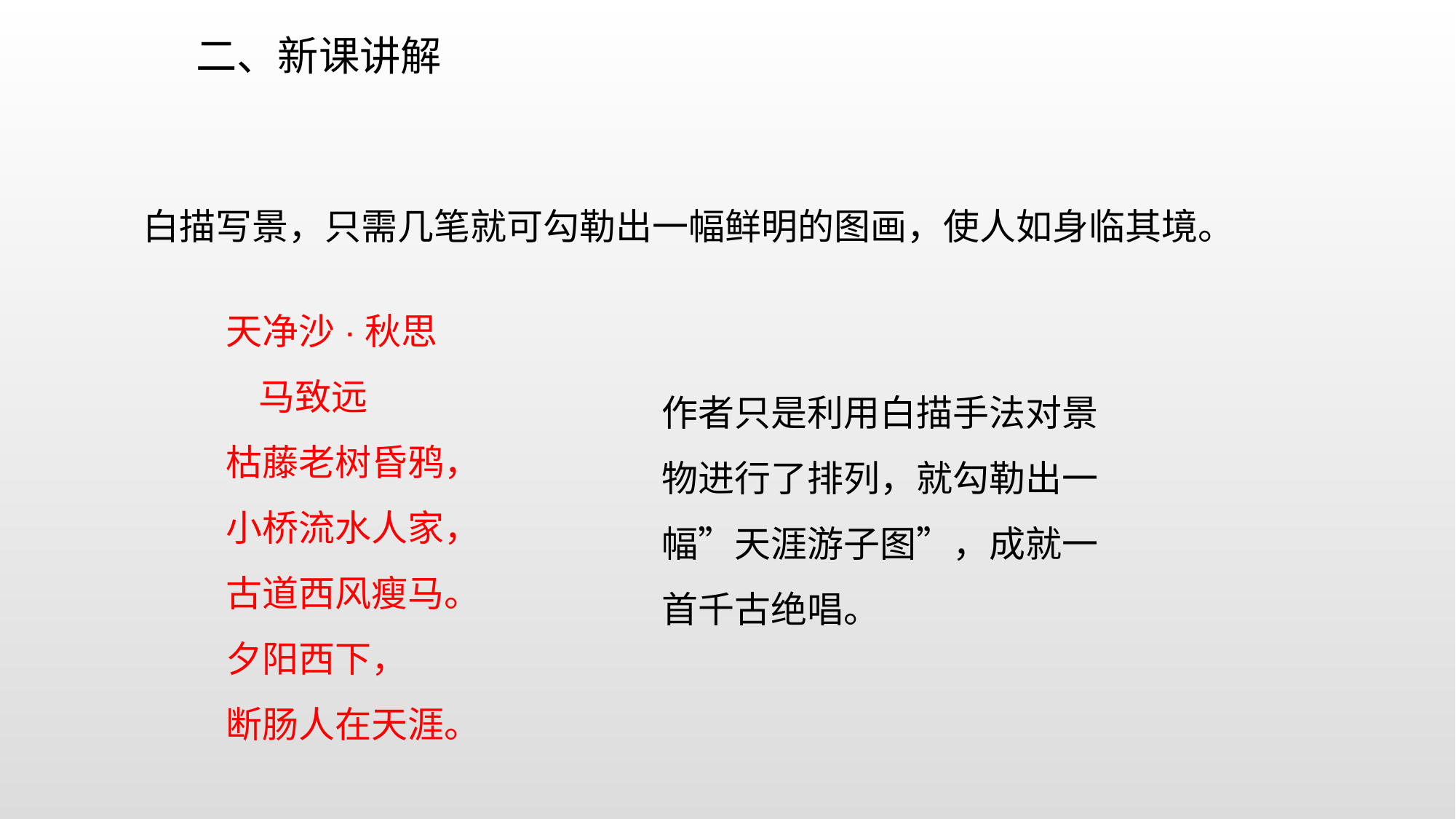

二、新课讲解

白描写景，只需几笔就可勾勒出一幅鲜明的图画，使人如身临其境。
天净沙·秋思
    马致远
枯藤老树昏鸦，
小桥流水人家，
古道西风瘦马。
夕阳西下，
断肠人在天涯。
作者只是利用白描手法对景物进行了排列，就勾勒出一幅”天涯游子图”，成就一首千古绝唱。